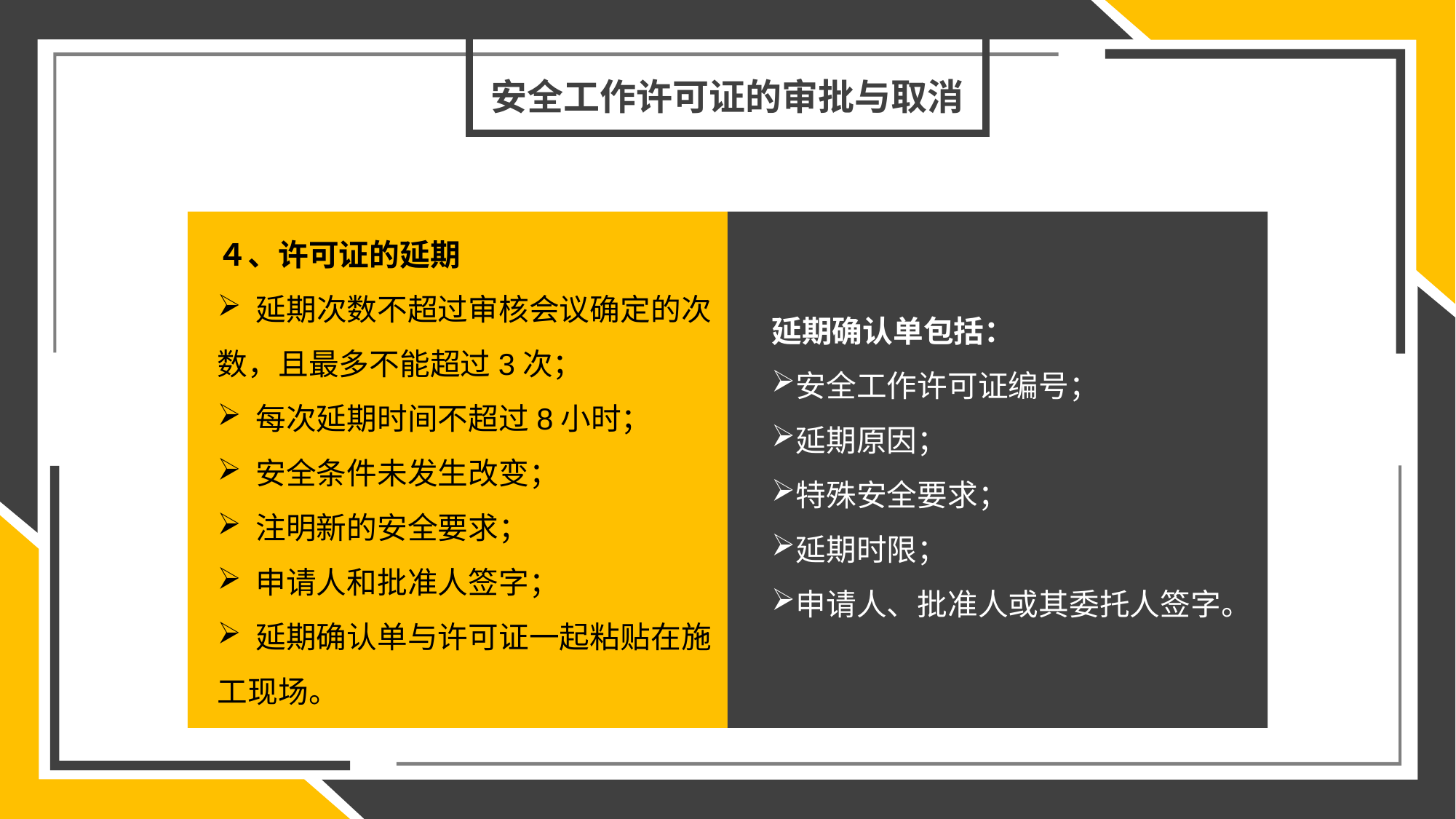

安全工作许可证的审批与取消

４、许可证的延期
 延期次数不超过审核会议确定的次数，且最多不能超过3次；
 每次延期时间不超过8小时；
 安全条件未发生改变；
 注明新的安全要求；
 申请人和批准人签字；
 延期确认单与许可证一起粘贴在施工现场。
延期确认单包括：
安全工作许可证编号；
延期原因；
特殊安全要求；
延期时限；
申请人、批准人或其委托人签字。